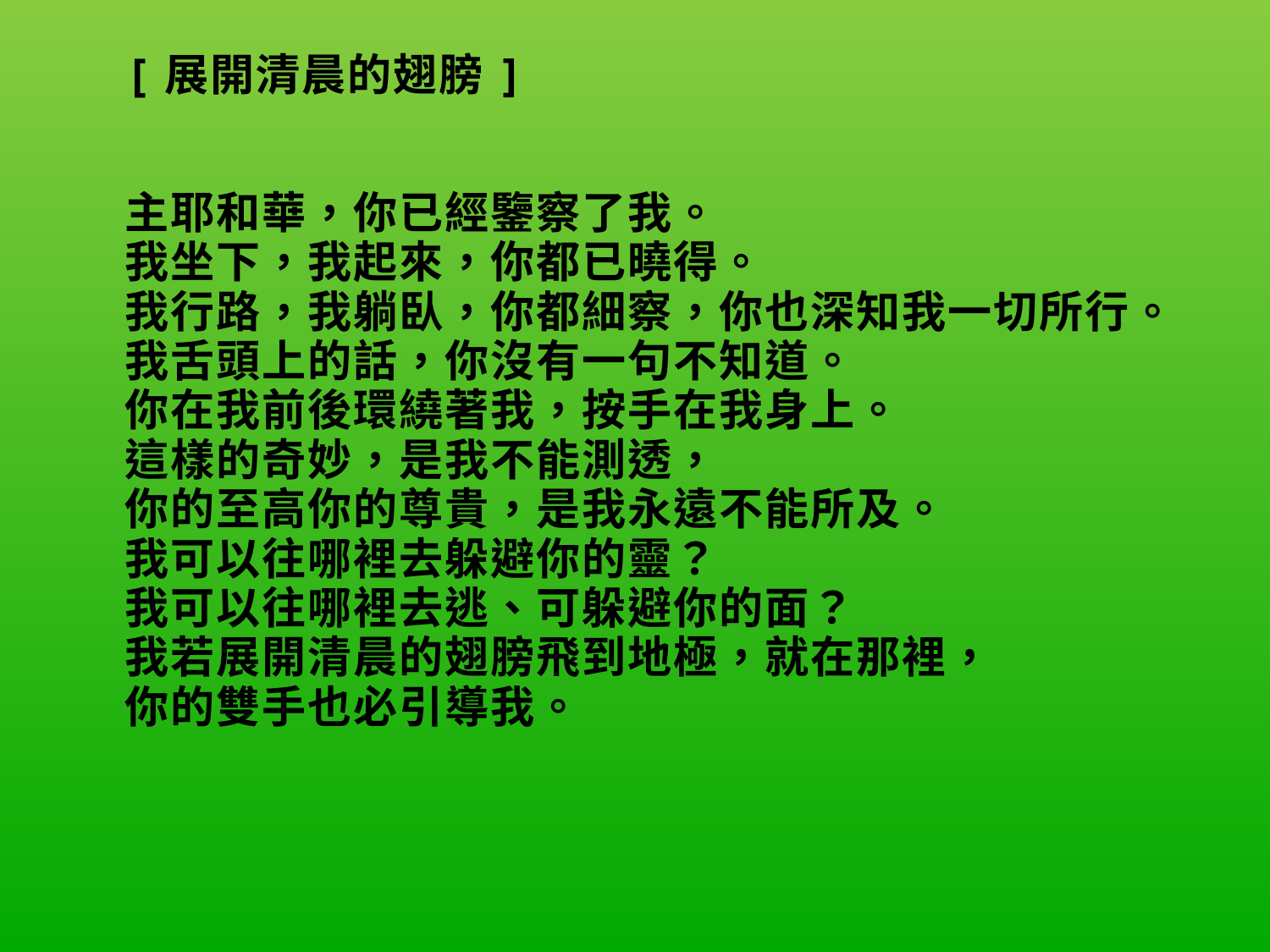

| [展開清晨的翅膀]     主耶和華，你已經鑒察了我。 我坐下，我起來，你都已曉得。 我行路，我躺臥，你都細察，你也深知我一切所行。 我舌頭上的話，你沒有一句不知道。 你在我前後環繞著我，按手在我身上。 這樣的奇妙，是我不能測透， 你的至高你的尊貴，是我永遠不能所及。 我可以往哪裡去躲避你的靈？ 我可以往哪裡去逃、可躲避你的面？ 我若展開清晨的翅膀飛到地極，就在那裡， 你的雙手也必引導我。 |
| --- |